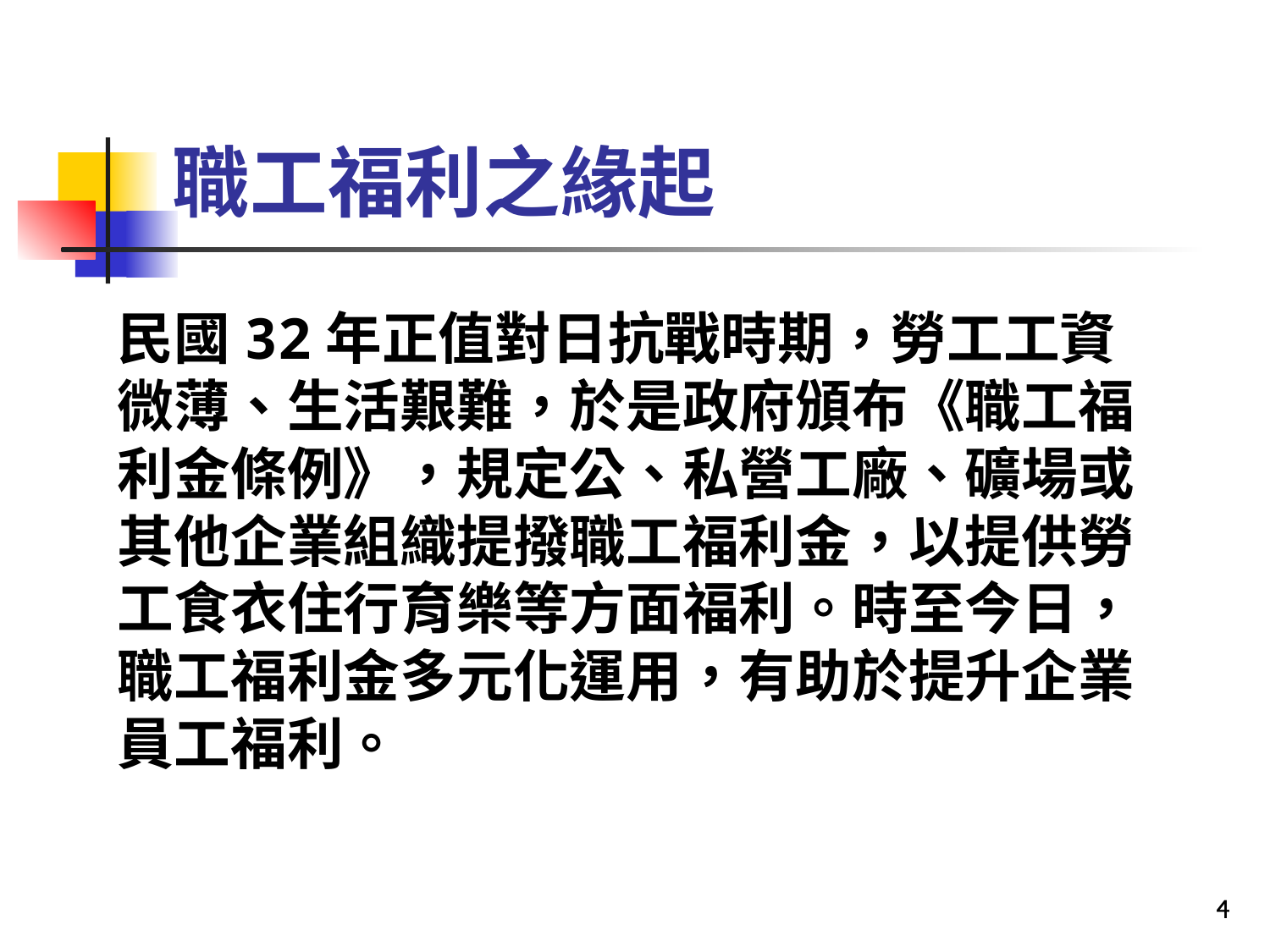

# 職工福利之緣起
民國32年正值對日抗戰時期，勞工工資微薄、生活艱難，於是政府頒布《職工福利金條例》，規定公、私營工廠、礦場或其他企業組織提撥職工福利金，以提供勞工食衣住行育樂等方面福利。時至今日，職工福利金多元化運用，有助於提升企業員工福利。

4